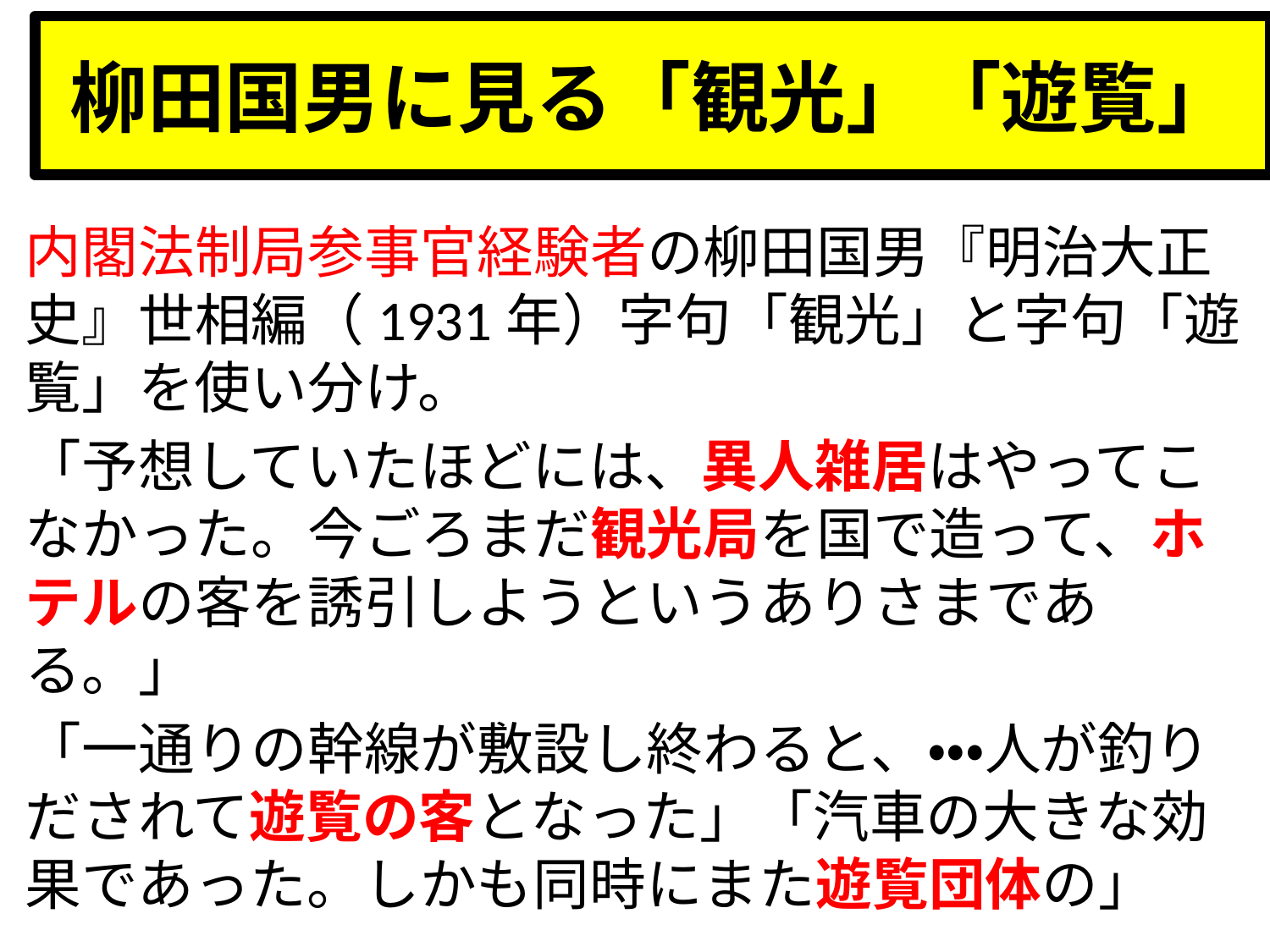

# 柳田国男に見る「観光」「遊覧」
内閣法制局参事官経験者の柳田国男『明治大正史』世相編（1931年）字句「観光」と字句「遊覧」を使い分け。
「予想していたほどには、異人雑居はやってこなかった。今ごろまだ観光局を国で造って、ホテルの客を誘引しようというありさまである。」
「一通りの幹線が敷設し終わると、・・・人が釣りだされて遊覧の客となった」「汽車の大きな効果であった。しかも同時にまた遊覧団体の」